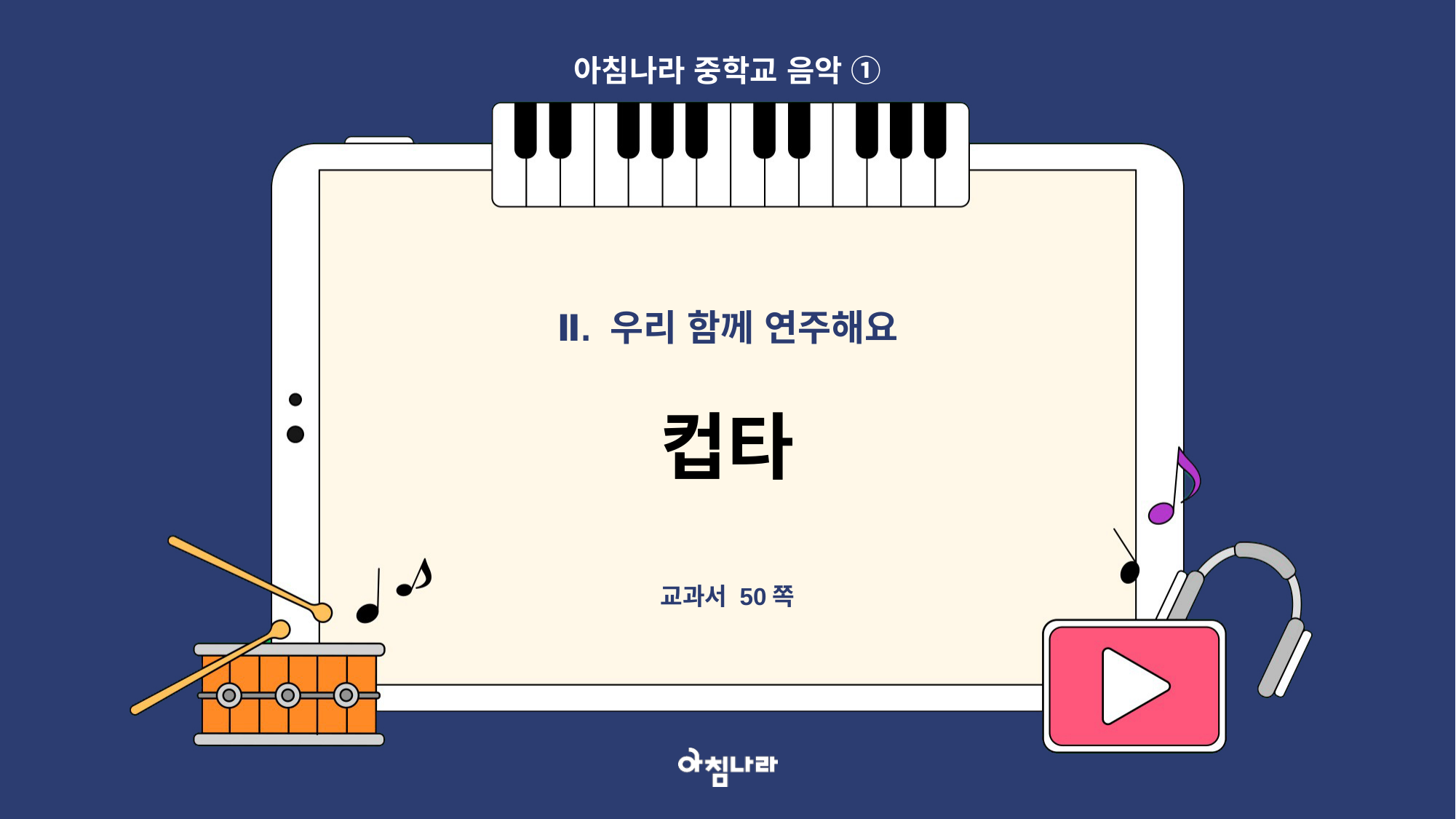

아침나라 중학교 음악 ①

Ⅱ. 우리 함께 연주해요
컵타
교과서 50쪽